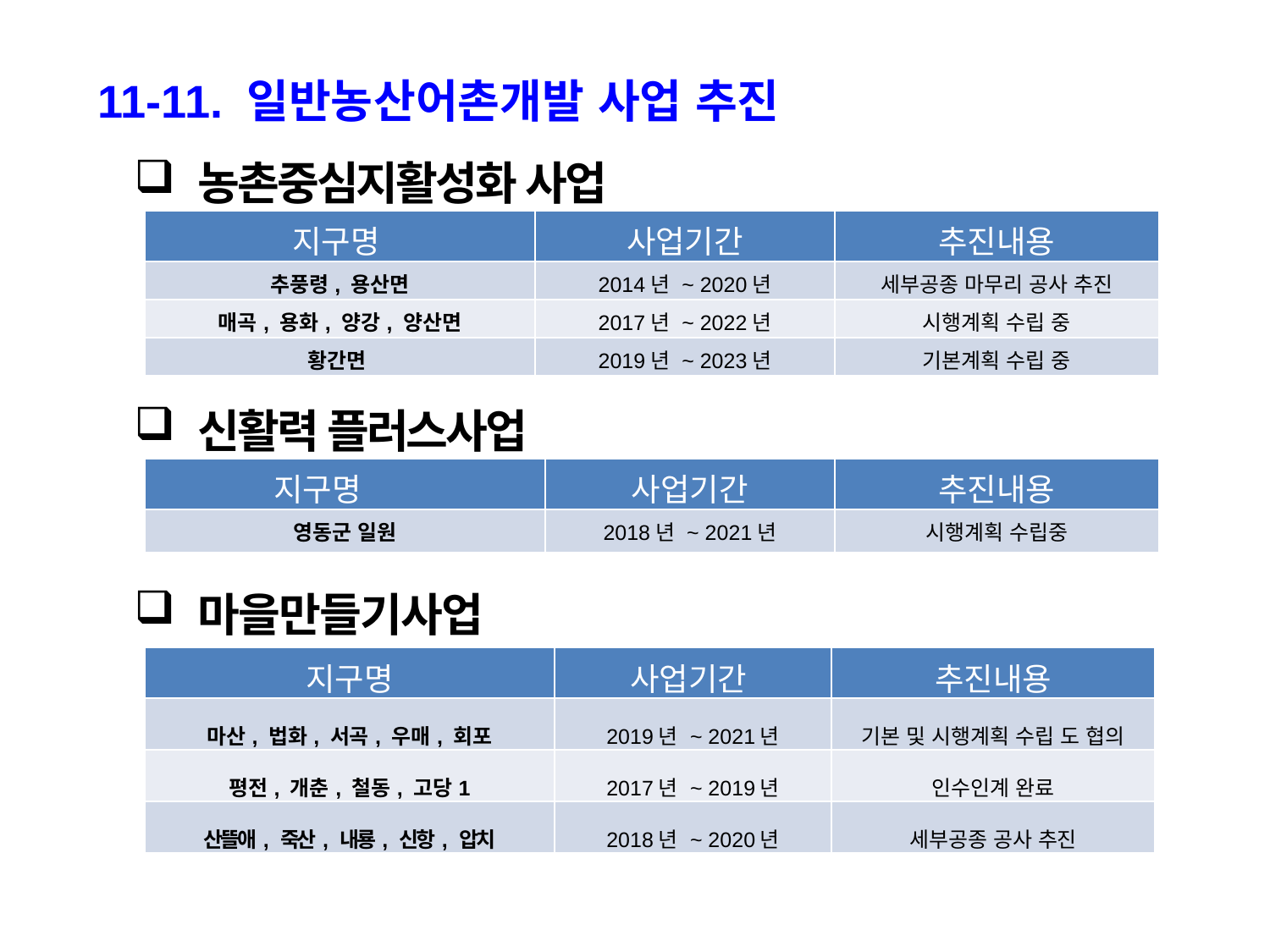

11-11. 일반농산어촌개발 사업 추진
농촌중심지활성화 사업

신활력 플러스사업

| 지구명 | 사업기간 | 추진내용 |
| --- | --- | --- |
| 추풍령, 용산면 | 2014년 ~ 2020년 | 세부공종 마무리 공사 추진 |
| 매곡, 용화, 양강, 양산면 | 2017년 ~ 2022년 | 시행계획 수립 중 |
| 황간면 | 2019년 ~ 2023년 | 기본계획 수립 중 |

| 지구명 | 사업기간 | 추진내용 |
| --- | --- | --- |
| 영동군 일원 | 2018년 ~ 2021년 | 시행계획 수립중 |
마을만들기사업

| 지구명 | 사업기간 | 추진내용 |
| --- | --- | --- |
| 마산, 법화, 서곡, 우매, 회포 | 2019년 ~ 2021년 | 기본 및 시행계획 수립 도 협의 |
| 평전, 개춘, 철동, 고당1 | 2017년 ~ 2019년 | 인수인계 완료 |
| 산뜰애, 죽산, 내룡, 신항, 압치 | 2018년 ~ 2020년 | 세부공종 공사 추진 |